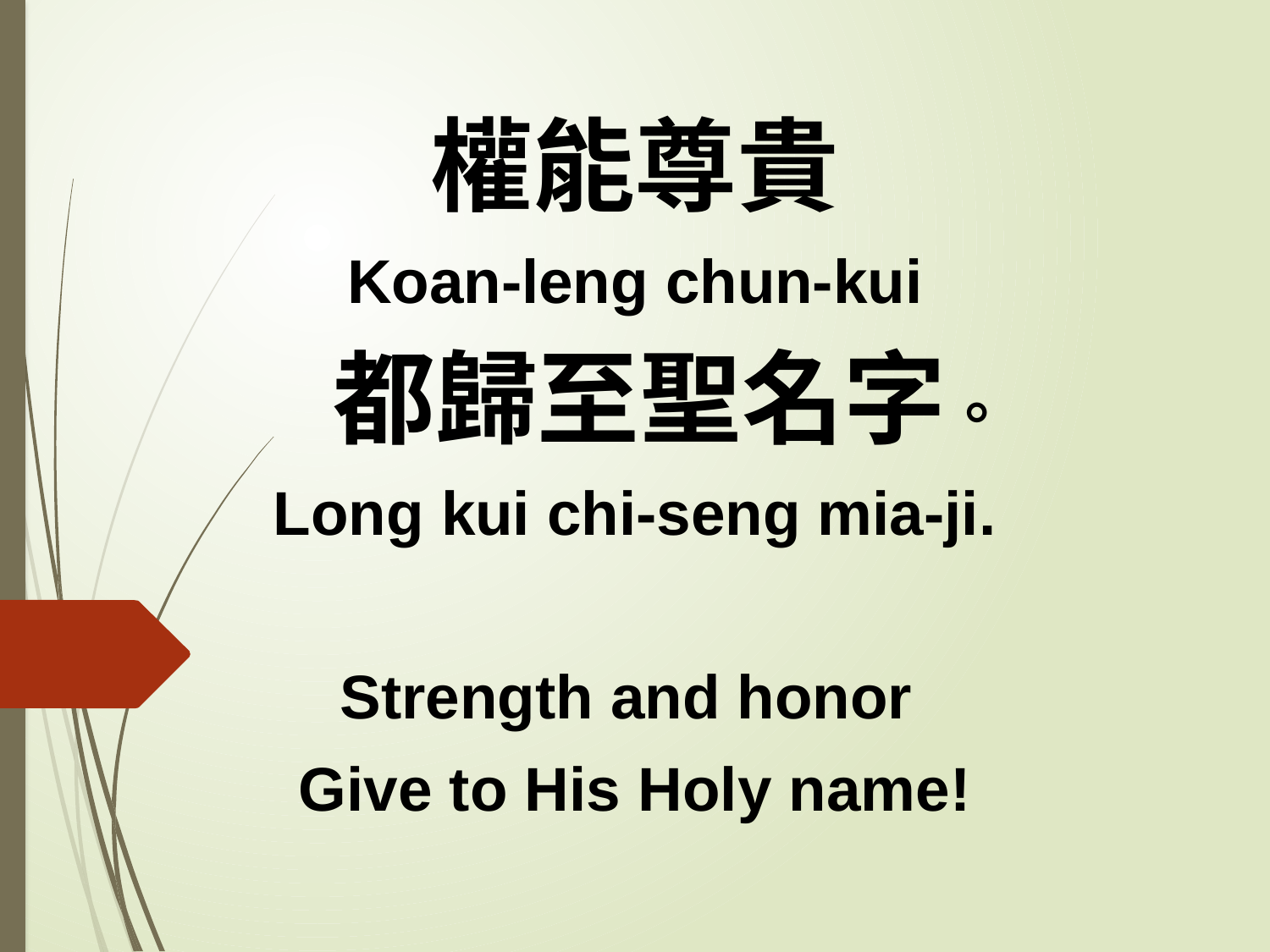

權能尊貴
Koan-leng chun-kui
  都歸至聖名字。
Long kui chi-seng mia-ji.

Strength and honor
Give to His Holy name!